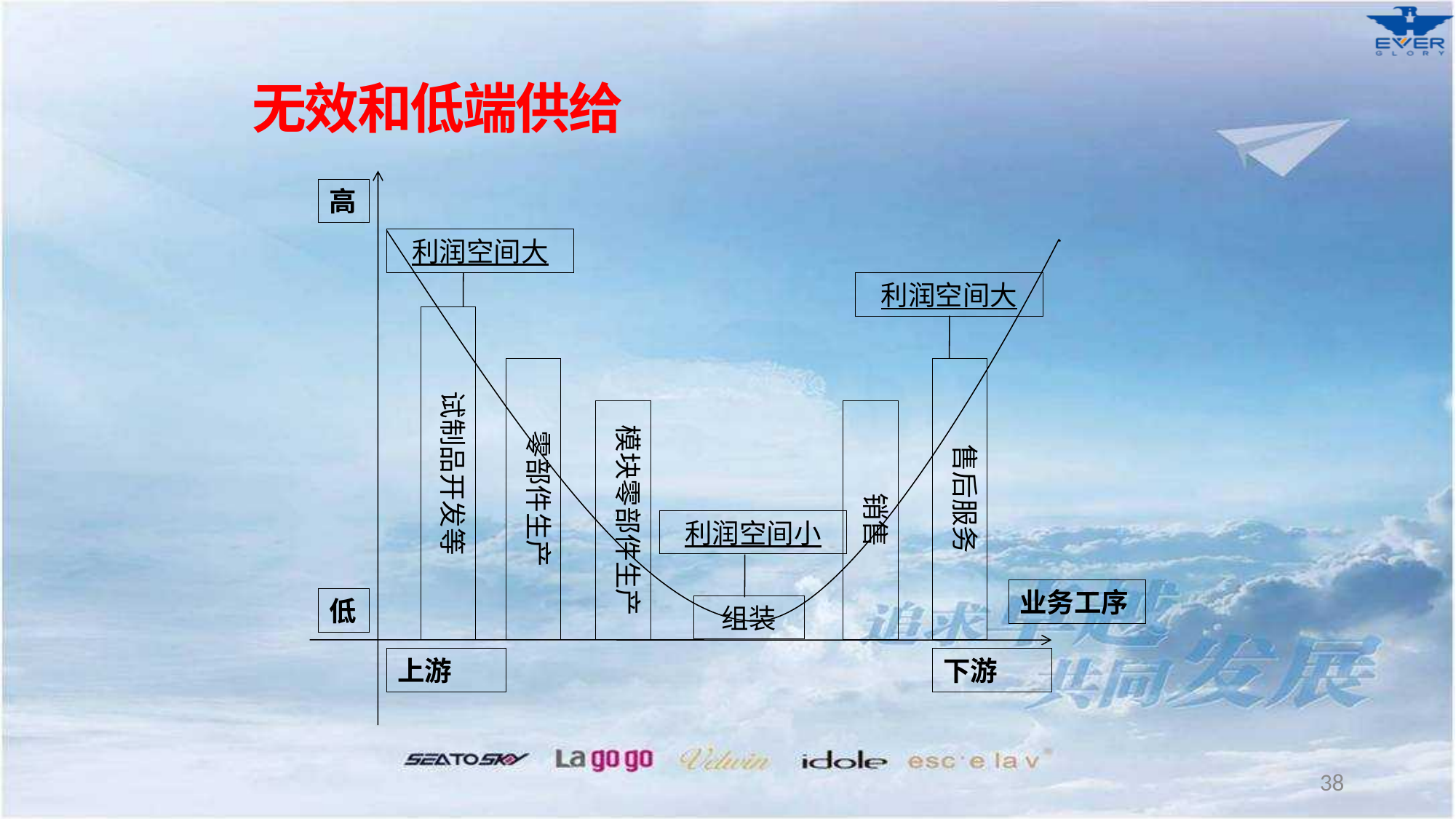

无效和低端供给
高
利润空间大

利润空间大
试制品开发等
零部件生产
售后服务
模块零部件生产
销售
利润空间小
业务工序
低
组装
上游
下游
38